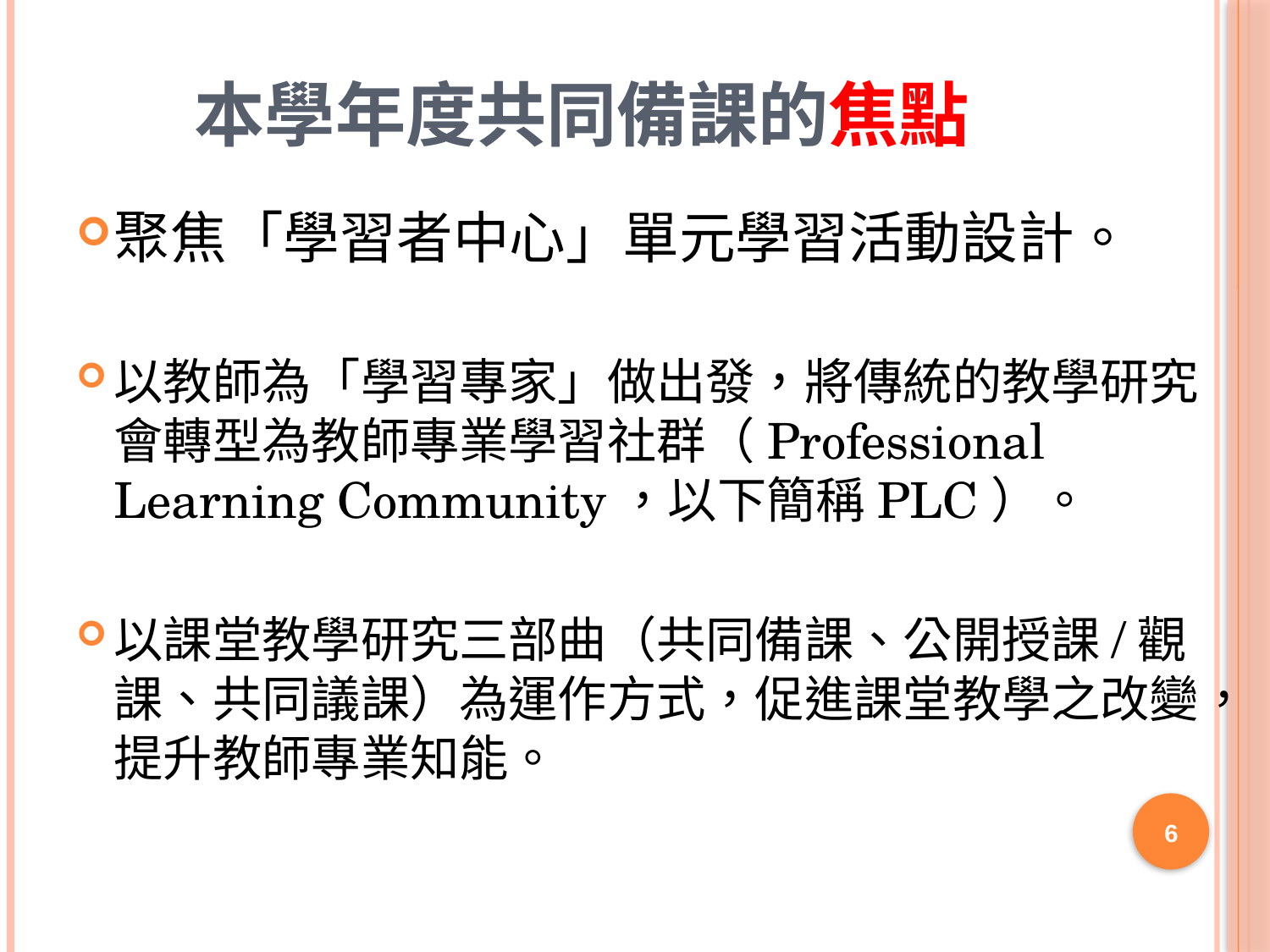

# 本學年度共同備課的焦點
聚焦「學習者中心」單元學習活動設計。

以教師為「學習專家」做出發，將傳統的教學研究會轉型為教師專業學習社群（Professional Learning Community，以下簡稱PLC）。

以課堂教學研究三部曲（共同備課、公開授課/觀課、共同議課）為運作方式，促進課堂教學之改變，提升教師專業知能。

6